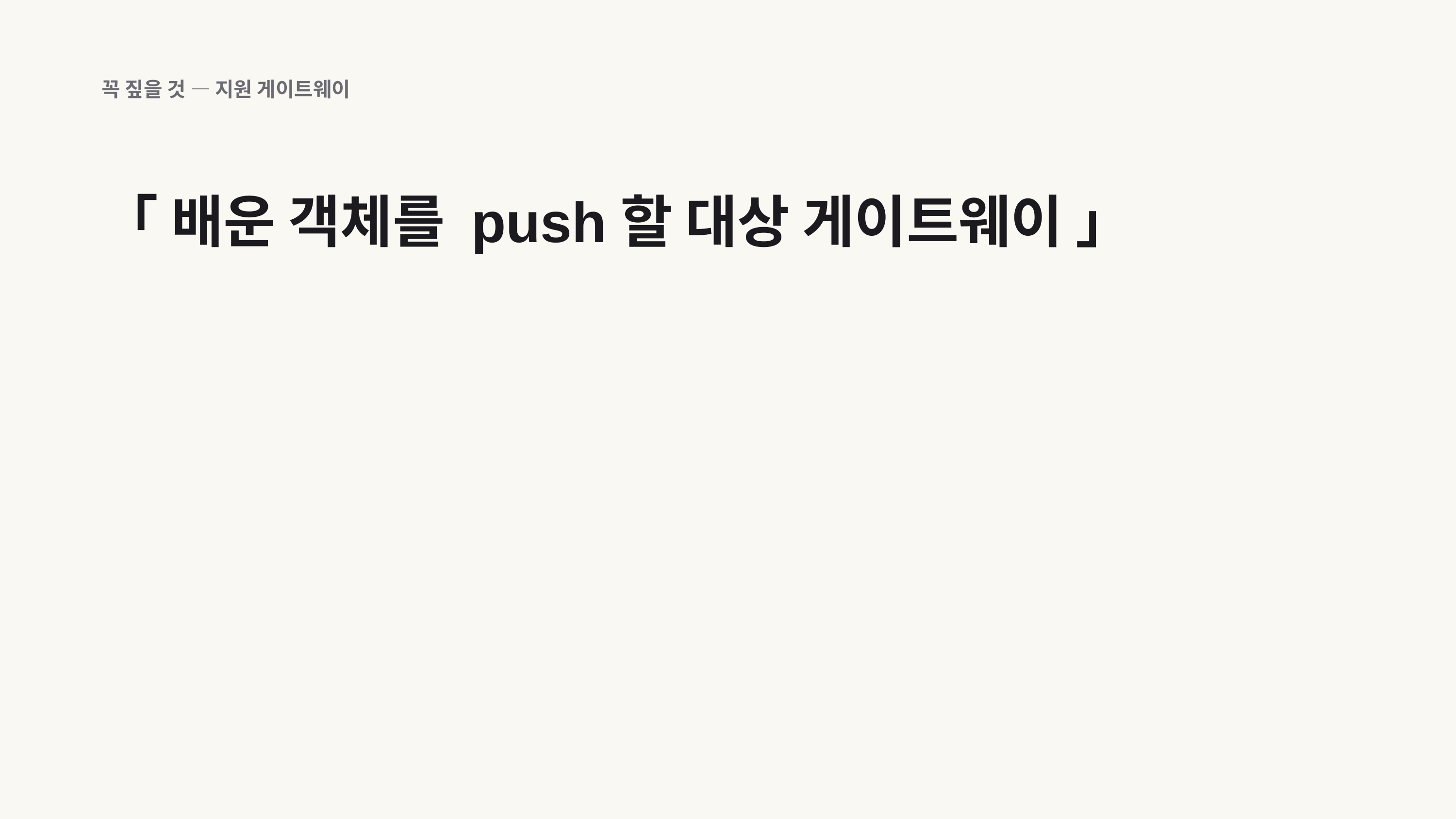

꼭 짚을 것 — 지원 게이트웨이
「 배운 객체를 push할 대상 게이트웨이 」